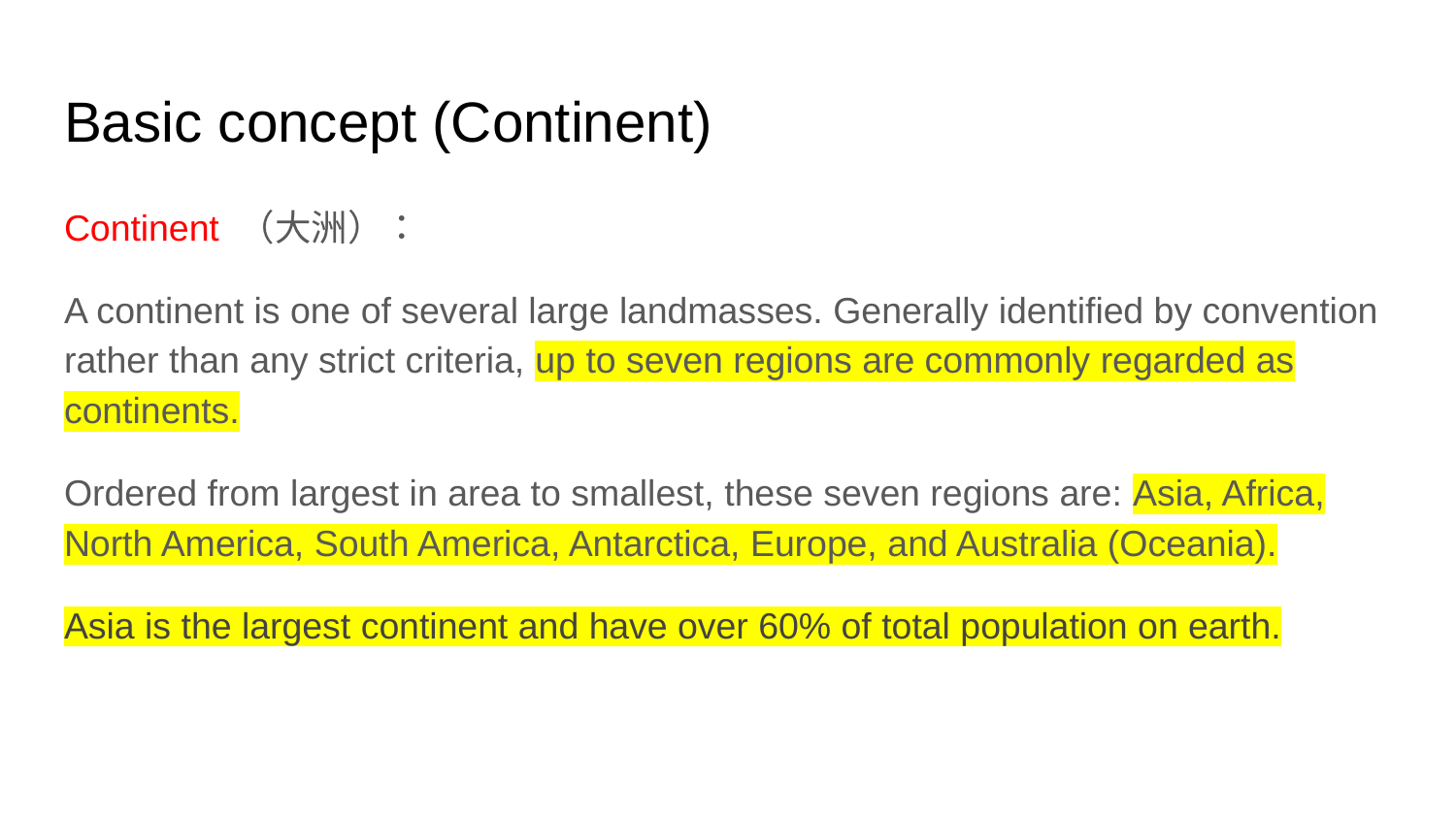

# Basic concept (Continent)
Continent （大洲）：
A continent is one of several large landmasses. Generally identified by convention rather than any strict criteria, up to seven regions are commonly regarded as continents.
Ordered from largest in area to smallest, these seven regions are: Asia, Africa, North America, South America, Antarctica, Europe, and Australia (Oceania).
Asia is the largest continent and have over 60% of total population on earth.